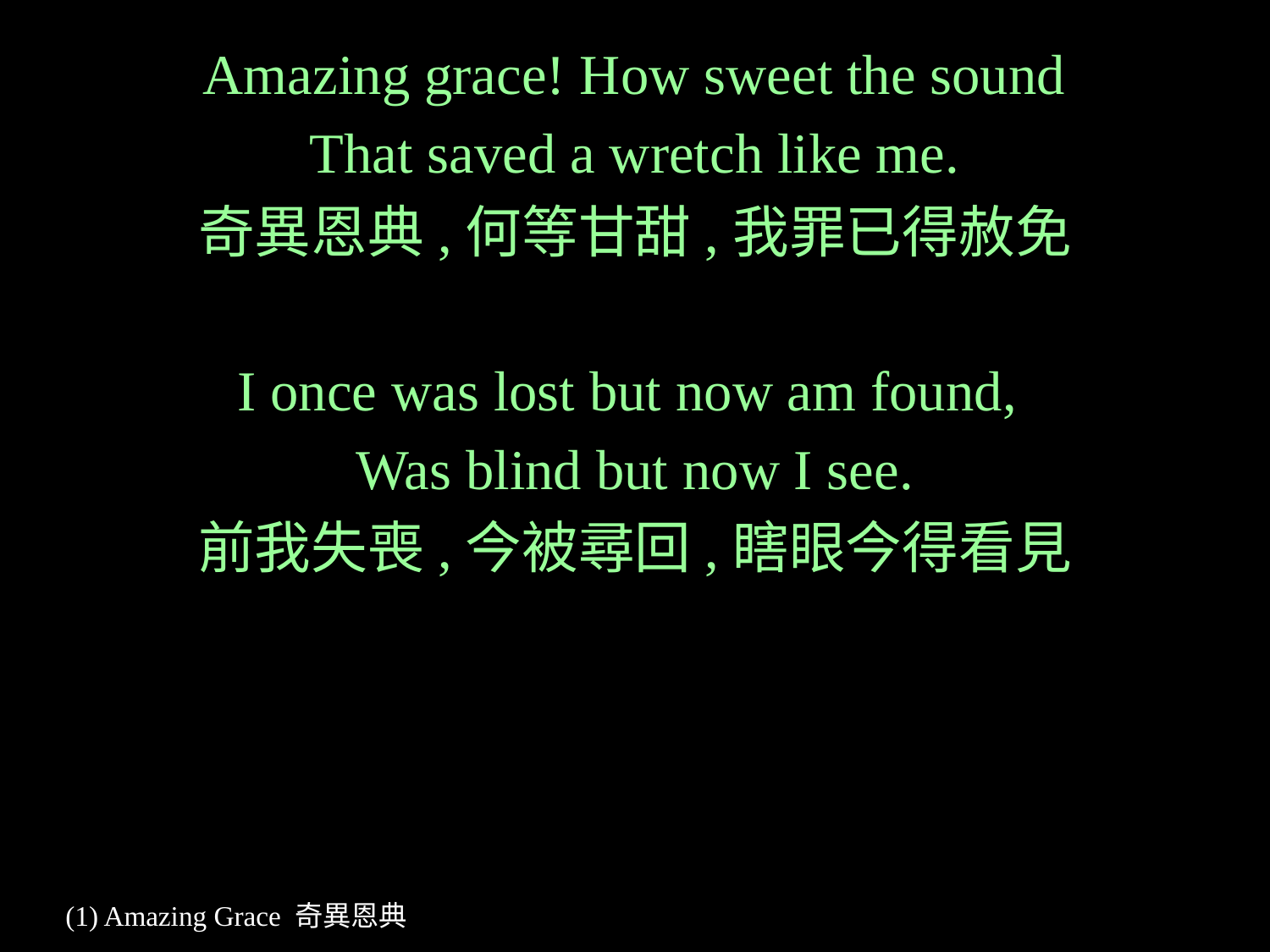

Amazing grace! How sweet the sound
That saved a wretch like me.
奇異恩典,何等甘甜,我罪已得赦免

I once was lost but now am found,
Was blind but now I see.
前我失喪,今被尋回,瞎眼今得看見

# (1) Amazing Grace 奇異恩典